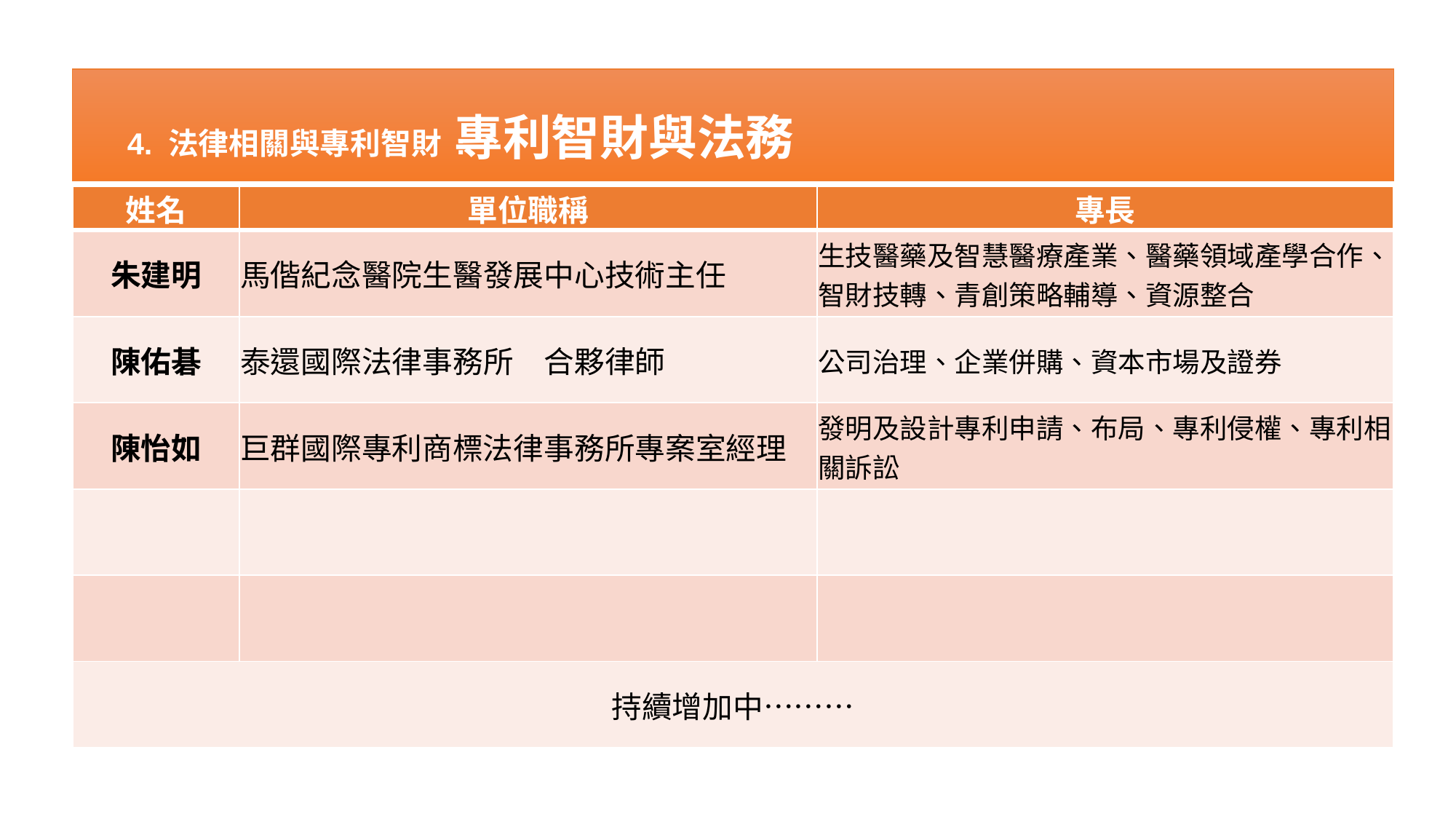

專利智財與法務
4. 法律相關與專利智財 :
| 姓名 | 單位職稱 | 專長 |
| --- | --- | --- |
| 朱建明 | 馬偕紀念醫院生醫發展中心技術主任 | 生技醫藥及智慧醫療產業、醫藥領域產學合作、智財技轉、青創策略輔導、資源整合 |
| 陳佑碁 | 泰還國際法律事務所　合夥律師 | 公司治理、企業併購、資本市場及證券 |
| 陳怡如 | 巨群國際專利商標法律事務所專案室經理 | 發明及設計專利申請、布局、專利侵權、專利相關訴訟 |
|  |  |  |
|  |  |  |
| 持續增加中……… |  |  |